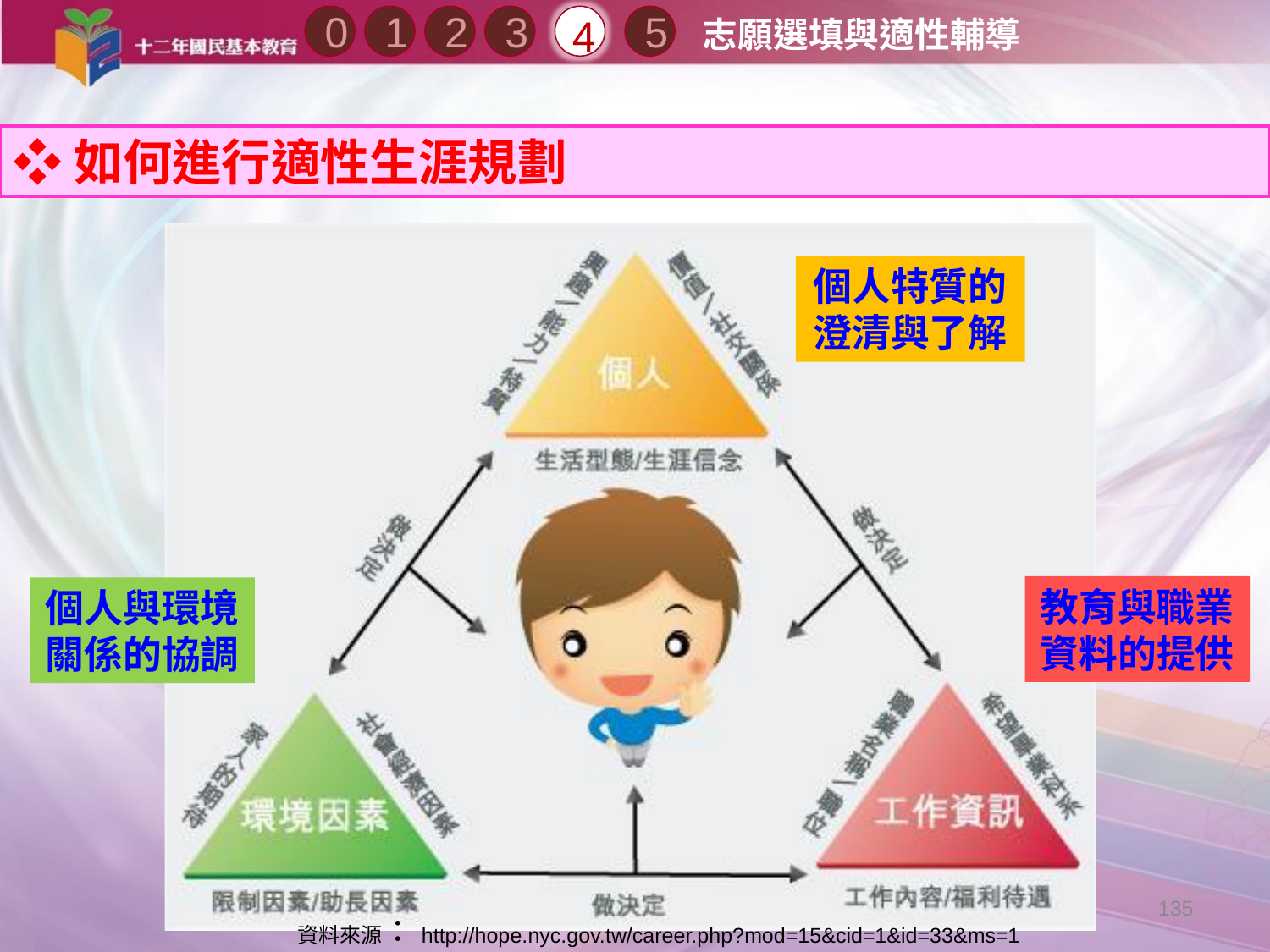

0
2
4
1
3
5
志願選填與適性輔導

❖如何進行適性生涯規劃

個人特質的
澄清與了解
教育與職業
資料的提供
個人與環境關係的協調
135
資料來源：http://hope.nyc.gov.tw/career.php?mod=15&cid=1&id=33&ms=1